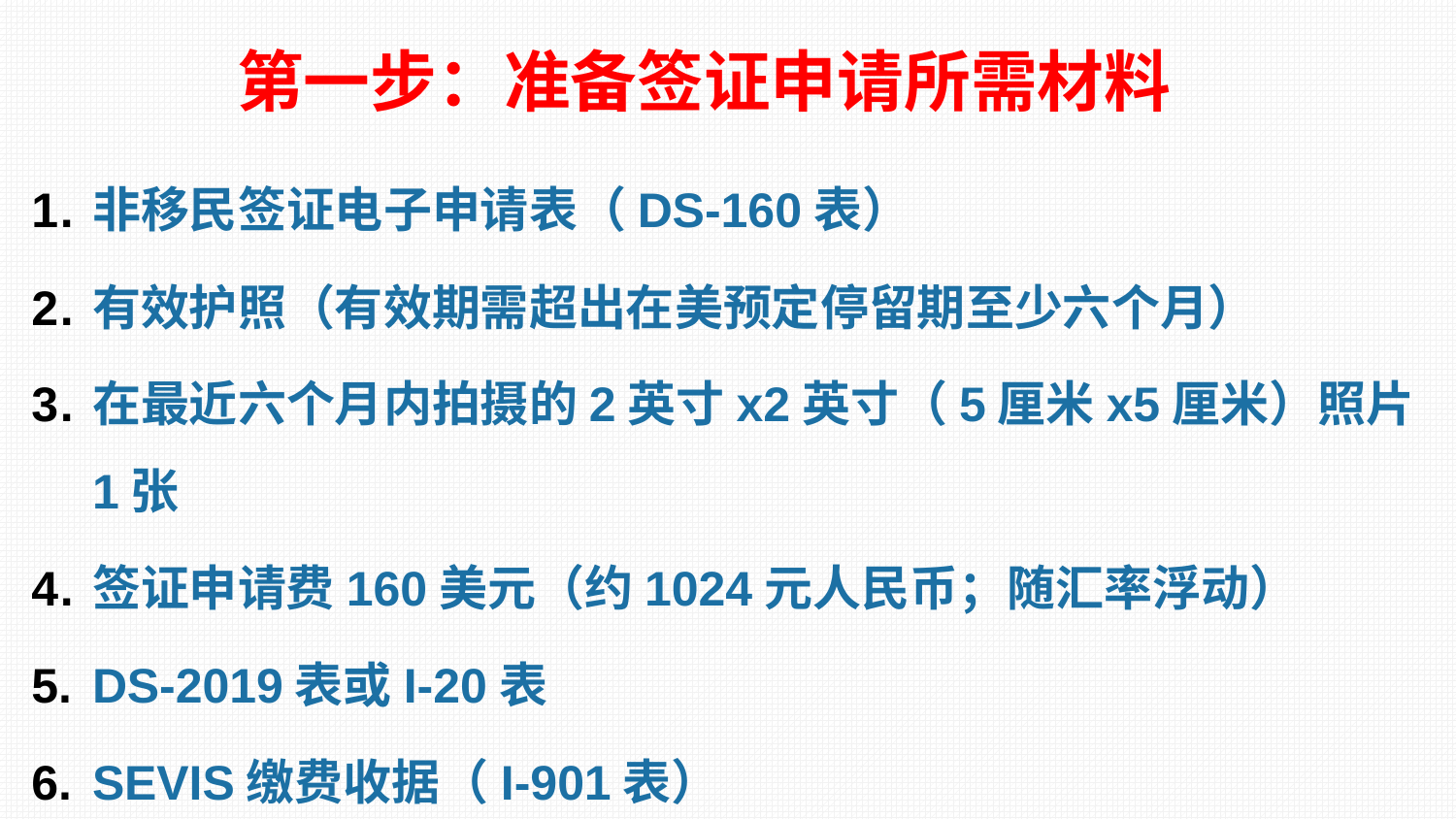

第一步：准备签证申请所需材料
非移民签证电子申请表（DS-160表）
有效护照（有效期需超出在美预定停留期至少六个月）
在最近六个月内拍摄的2英寸x2英寸（5厘米x5厘米）照片1张
签证申请费160美元（约1024元人民币；随汇率浮动）
DS-2019表或I-20表
SEVIS缴费收据（I-901表）